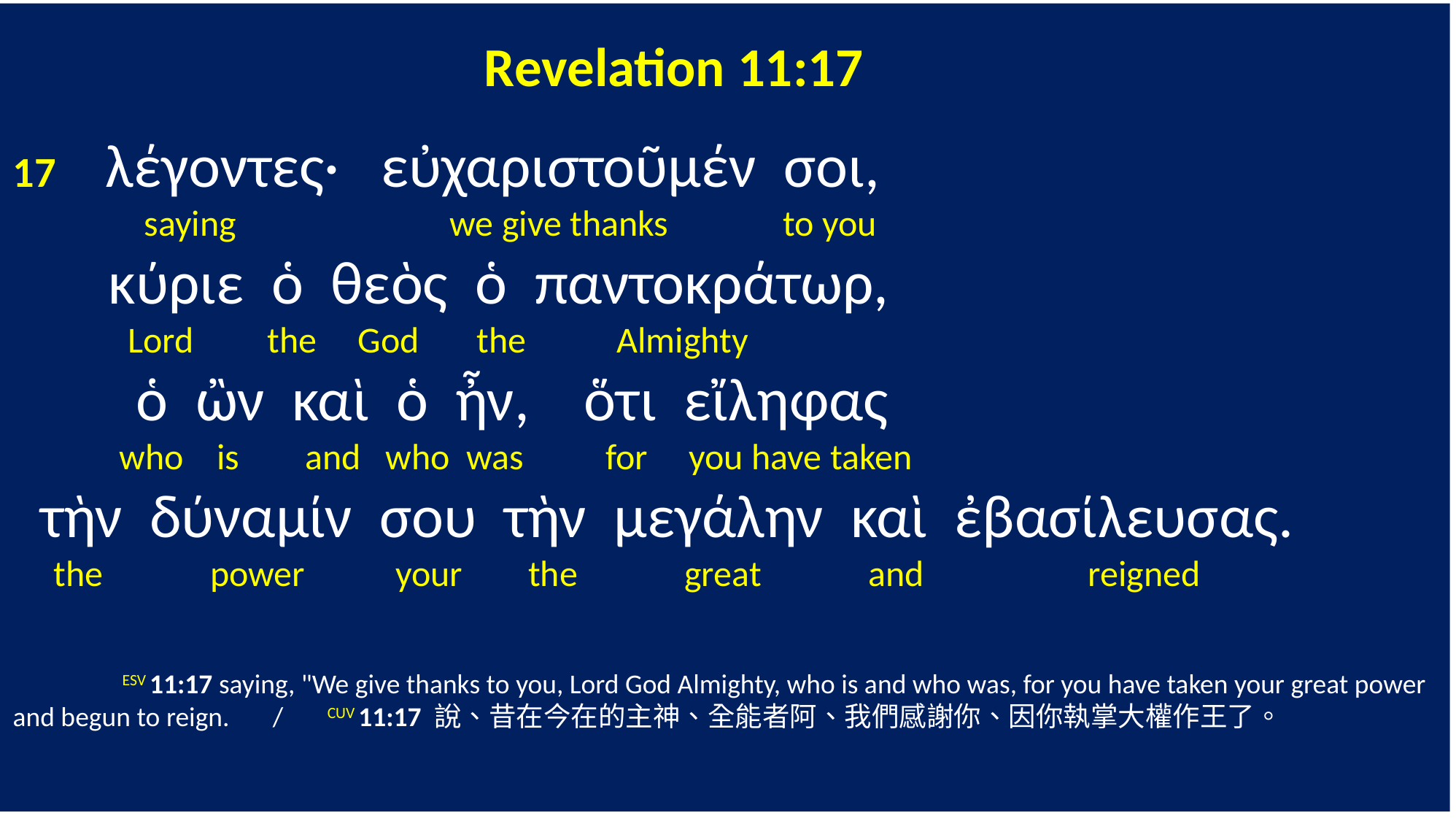

Revelation 11:17

17    λέγοντες·   εὐχαριστοῦμέν  σοι,
                saying                          we give thanks              to you
       κύριε  ὁ  θεὸς  ὁ  παντοκράτωρ,
              Lord         the     God       the           Almighty
         ὁ  ὢν  καὶ  ὁ  ἦν,    ὅτι  εἴληφας
             who    is        and   who  was          for     you have taken
  τὴν  δύναμίν  σου  τὴν  μεγάλην  καὶ  ἐβασίλευσας.
     the             power           your        the             great             and                    reigned

	ESV 11:17 saying, "We give thanks to you, Lord God Almighty, who is and who was, for you have taken your great power and begun to reign.       /       CUV 11:17 說、昔在今在的主神、全能者阿、我們感謝你、因你執掌大權作王了。